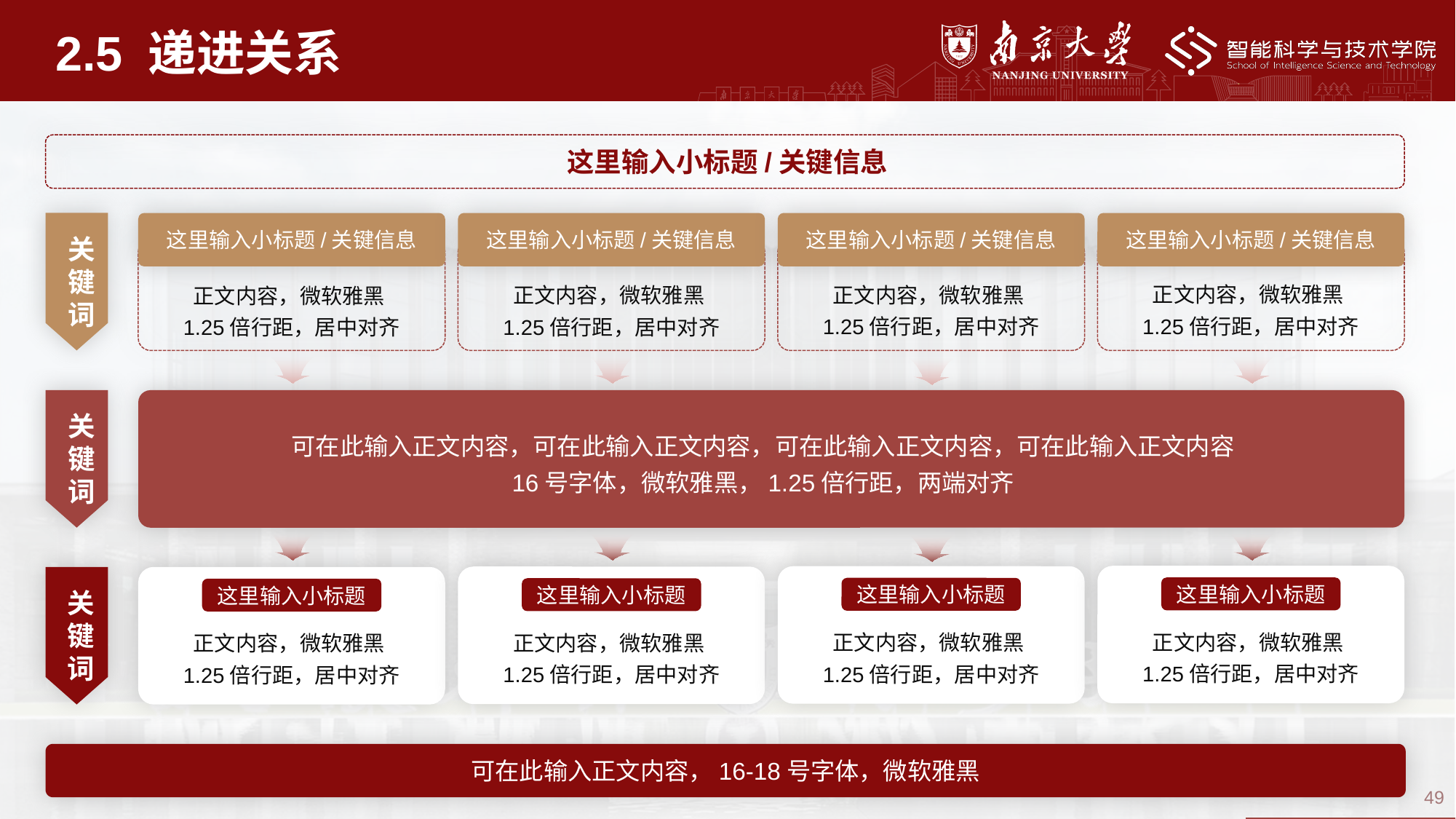

2.5 递进关系

这里输入小标题/关键信息

这里输入小标题/关键信息
这里输入小标题/关键信息
这里输入小标题/关键信息
这里输入小标题/关键信息
关键词

正文内容，微软雅黑1.25倍行距，居中对齐
正文内容，微软雅黑1.25倍行距，居中对齐
正文内容，微软雅黑1.25倍行距，居中对齐
正文内容，微软雅黑1.25倍行距，居中对齐

关键词
可在此输入正文内容，可在此输入正文内容，可在此输入正文内容，可在此输入正文内容
16号字体，微软雅黑，1.25倍行距，两端对齐

这里输入小标题
这里输入小标题
这里输入小标题
这里输入小标题
关键词
正文内容，微软雅黑1.25倍行距，居中对齐
正文内容，微软雅黑1.25倍行距，居中对齐
正文内容，微软雅黑1.25倍行距，居中对齐
正文内容，微软雅黑1.25倍行距，居中对齐

可在此输入正文内容，16-18号字体，微软雅黑
49